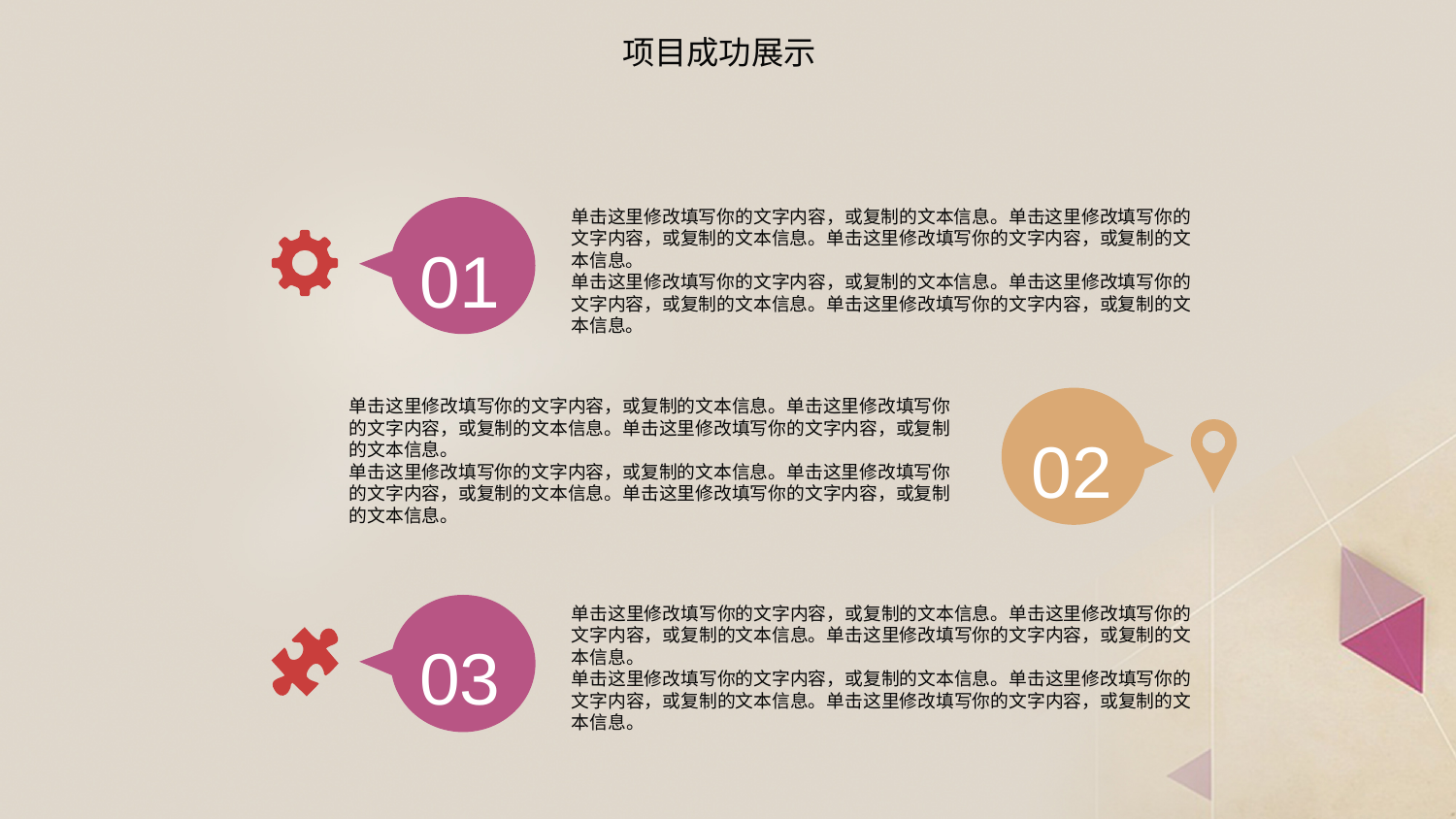

项目成功展示
01

单击这里修改填写你的文字内容，或复制的文本信息。单击这里修改填写你的文字内容，或复制的文本信息。单击这里修改填写你的文字内容，或复制的文本信息。
单击这里修改填写你的文字内容，或复制的文本信息。单击这里修改填写你的文字内容，或复制的文本信息。单击这里修改填写你的文字内容，或复制的文本信息。

02

单击这里修改填写你的文字内容，或复制的文本信息。单击这里修改填写你的文字内容，或复制的文本信息。单击这里修改填写你的文字内容，或复制的文本信息。
单击这里修改填写你的文字内容，或复制的文本信息。单击这里修改填写你的文字内容，或复制的文本信息。单击这里修改填写你的文字内容，或复制的文本信息。

03

单击这里修改填写你的文字内容，或复制的文本信息。单击这里修改填写你的文字内容，或复制的文本信息。单击这里修改填写你的文字内容，或复制的文本信息。
单击这里修改填写你的文字内容，或复制的文本信息。单击这里修改填写你的文字内容，或复制的文本信息。单击这里修改填写你的文字内容，或复制的文本信息。